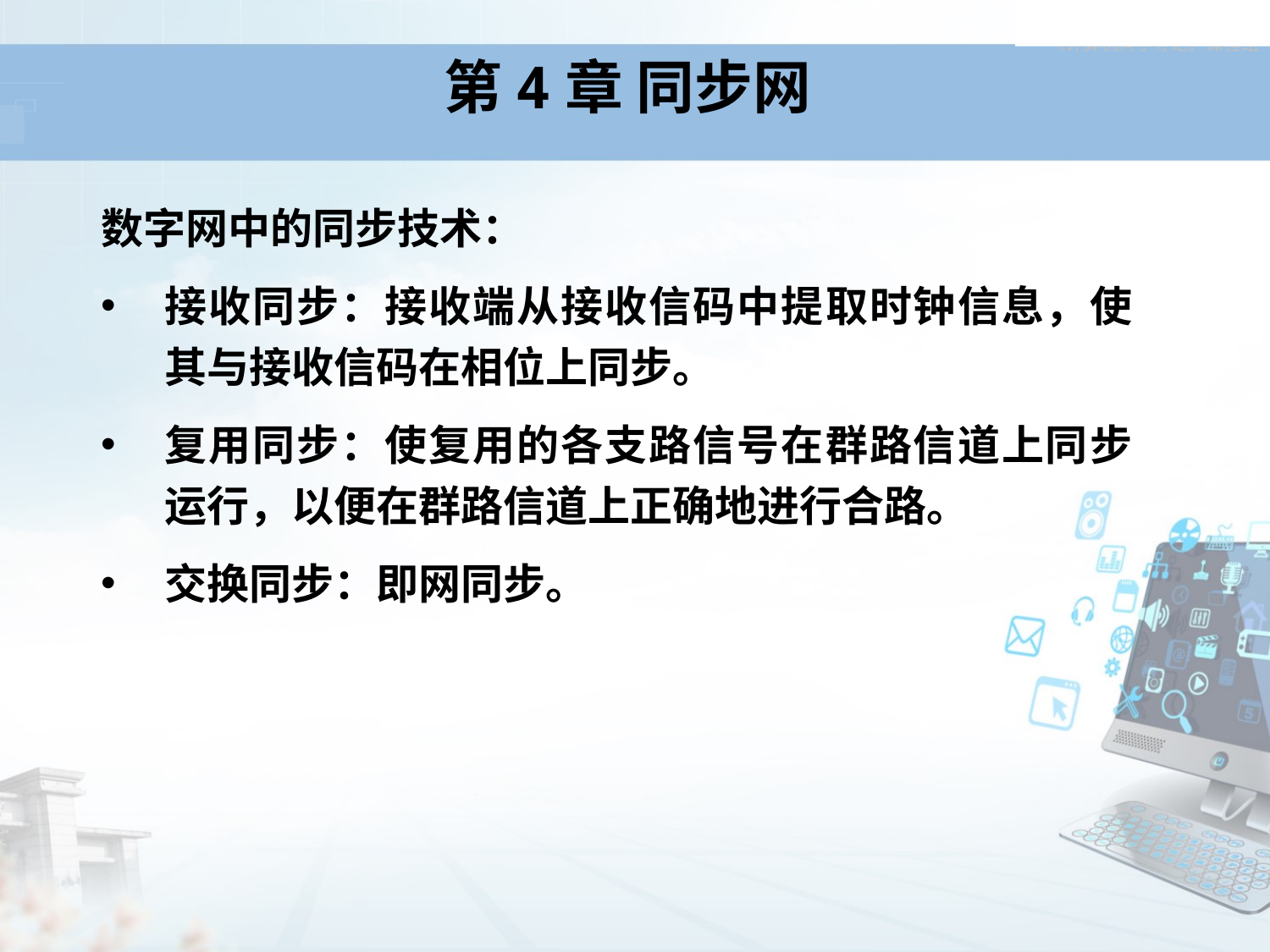

# 第4章 同步网
数字网中的同步技术：
接收同步：接收端从接收信码中提取时钟信息，使其与接收信码在相位上同步。
复用同步：使复用的各支路信号在群路信道上同步运行，以便在群路信道上正确地进行合路。
交换同步：即网同步。